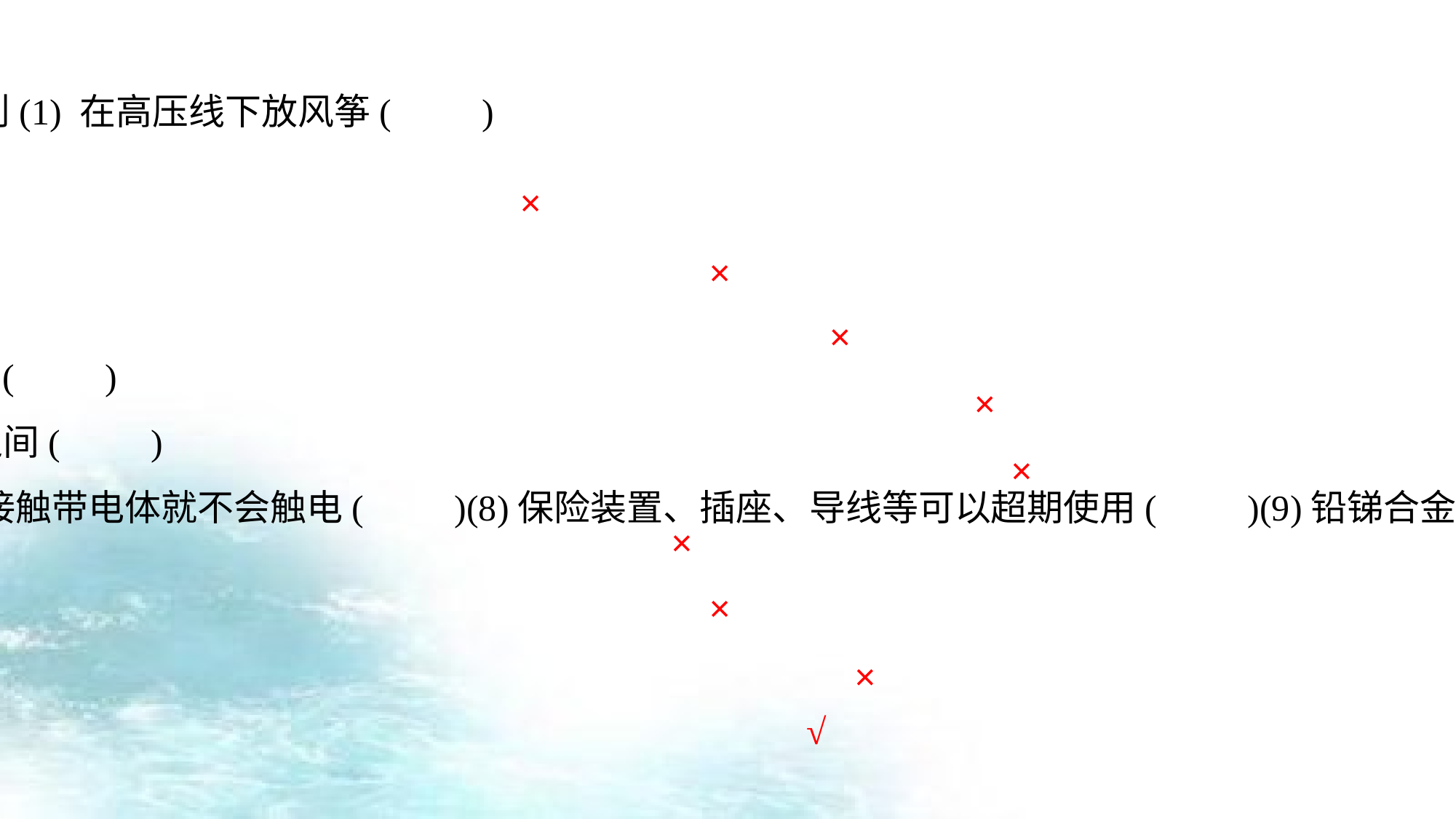

练习：1、判断下列做法是否符合安全用电原则(1) 在高压线下放风筝(　　)

(2) 保险盒内的熔丝安装在零线上(　　)
(3)  用电器电线绝缘皮破损了仍继续使用(　　)
(4) 发现有人触电后，立即用手把触电人拉离电线(　　)
(5)  控制用电器的开关应该接在零线与该用电器之间(　　)
(6)用湿布擦拭正在发光的台灯(　　)(7)只要不接触带电体就不会触电(　　)(8)保险装置、插座、导线等可以超期使用(　　)(9)铅锑合金由于熔点低，用来做保险丝(　　)

×
×
×
×
×
×
×
×
√